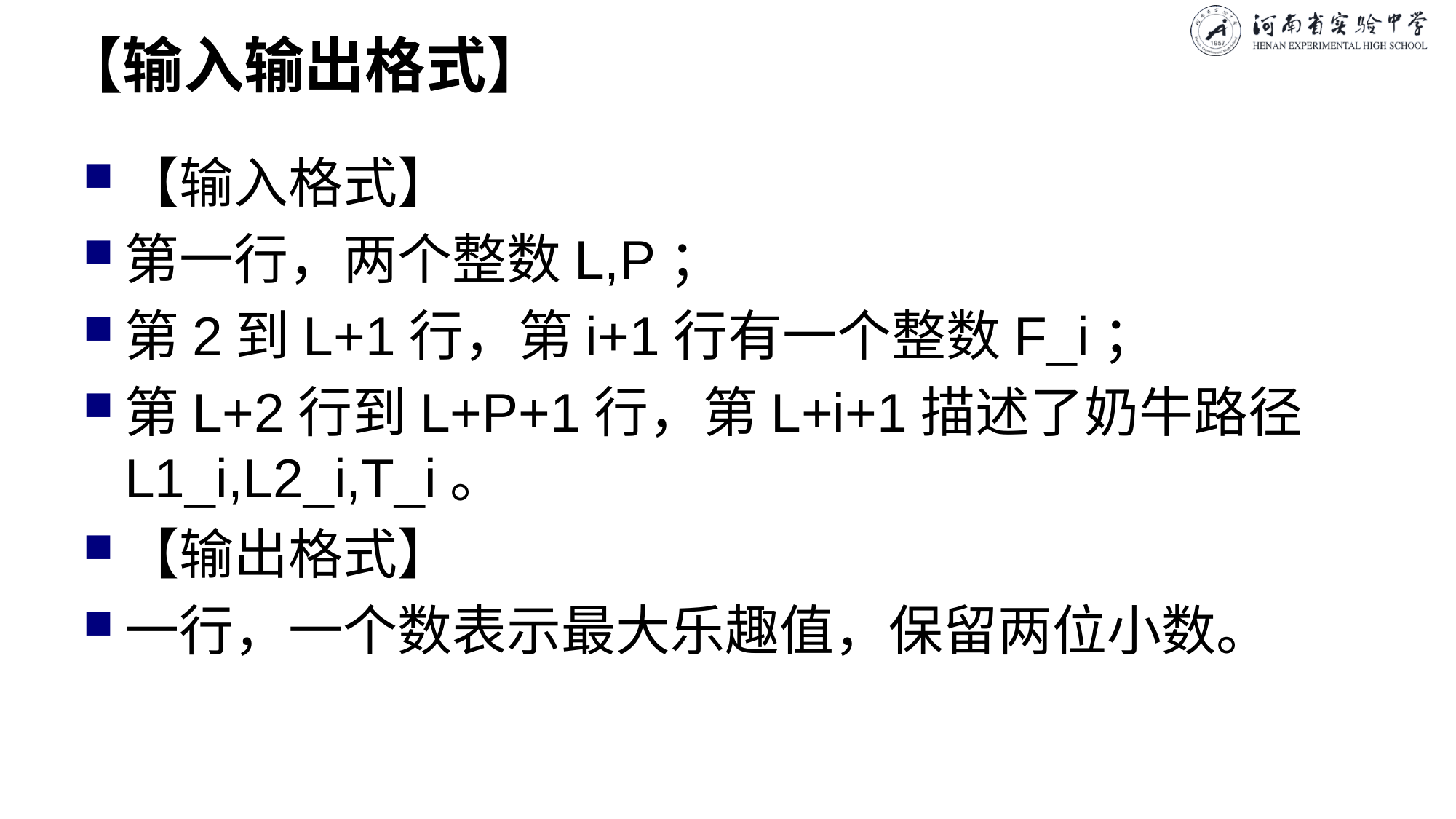

# 【输入输出格式】
【输入格式】
第一行，两个整数L,P；
第2到L+1行，第i+1行有一个整数F_i；
第L+2行到L+P+1行，第L+i+1描述了奶牛路径L1_i,L2_i,T_i。
【输出格式】
一行，一个数表示最大乐趣值，保留两位小数。